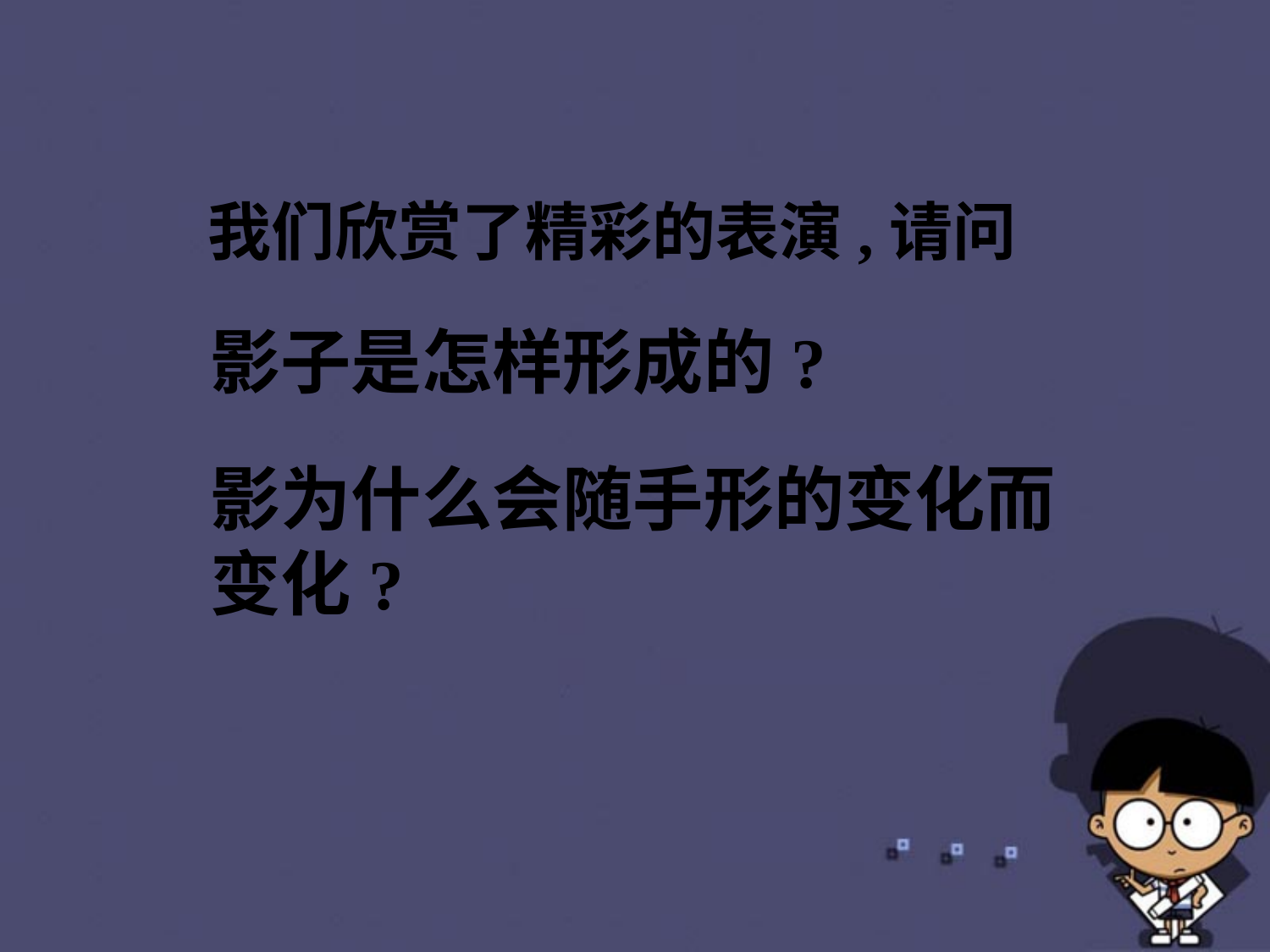

我们欣赏了精彩的表演,请问
影子是怎样形成的?

影为什么会随手形的变化而变化?